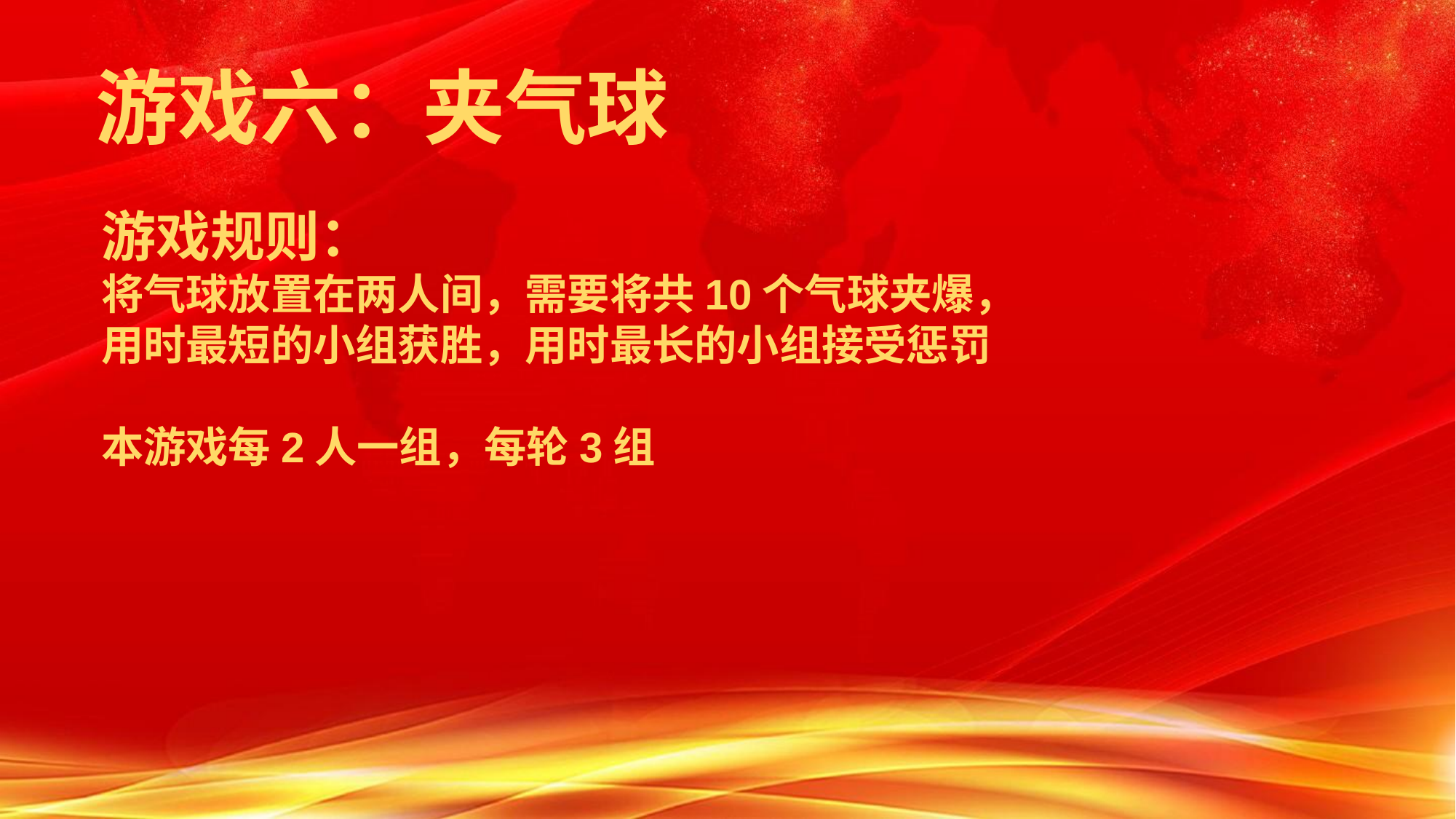

游戏六：夹气球
游戏规则：
将气球放置在两人间，需要将共10个气球夹爆，
用时最短的小组获胜，用时最长的小组接受惩罚

本游戏每2人一组，每轮3组